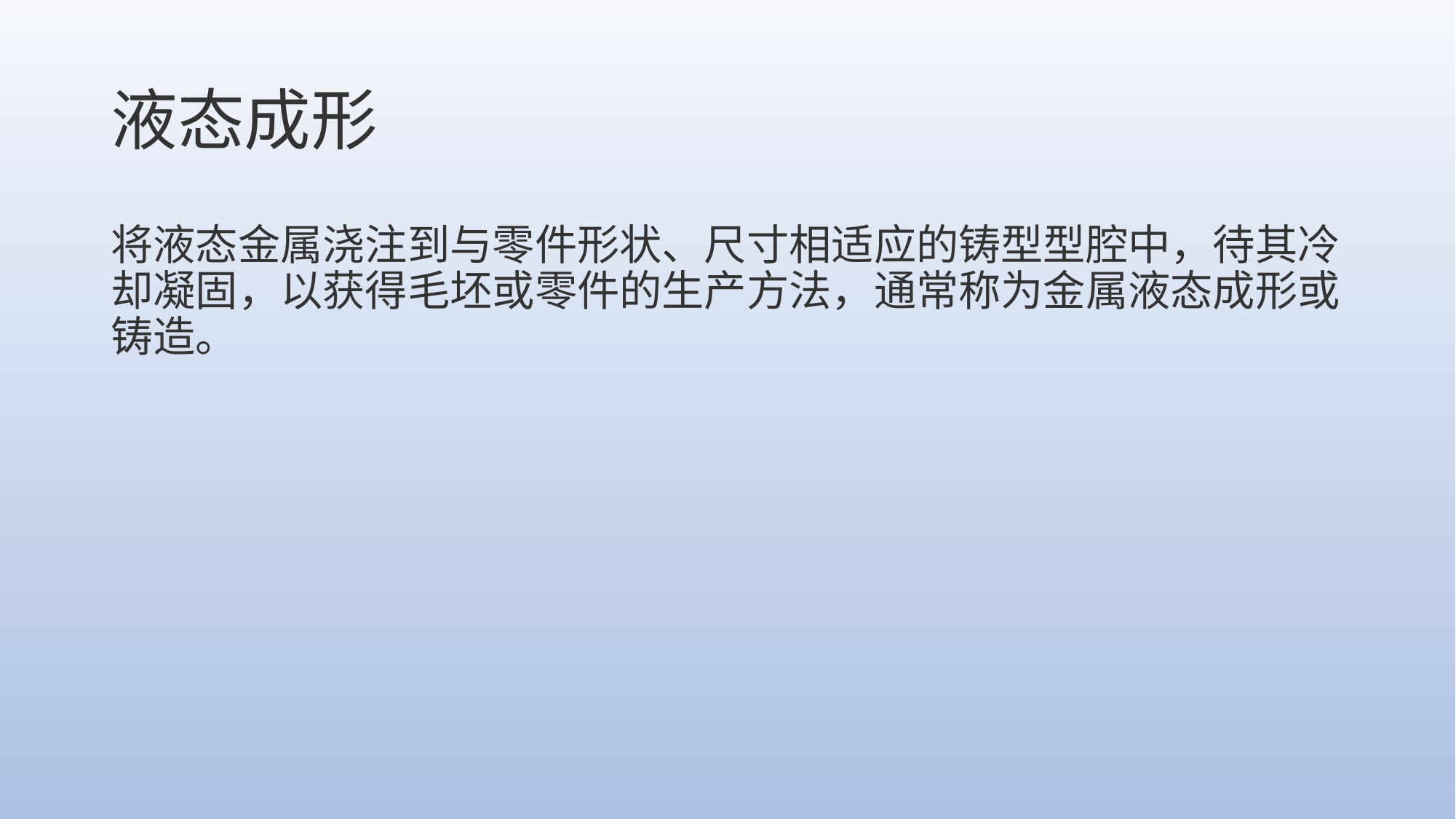

# 液态成形
将液态金属浇注到与零件形状、尺寸相适应的铸型型腔中，待其冷却凝固，以获得毛坯或零件的生产方法，通常称为金属液态成形或铸造。